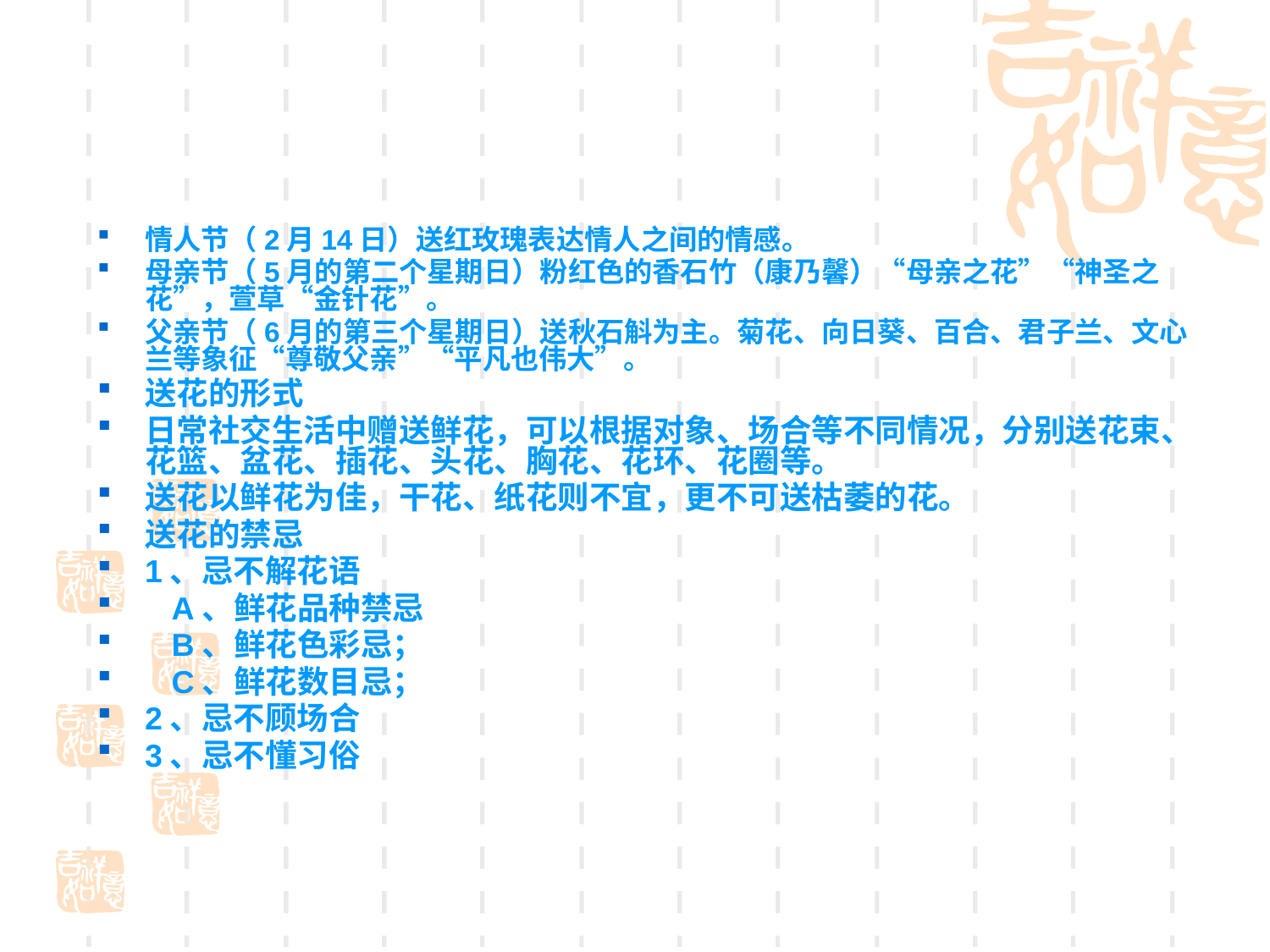

#
情人节（2月14日）送红玫瑰表达情人之间的情感。
母亲节（5月的第二个星期日）粉红色的香石竹（康乃馨）“母亲之花”“神圣之花”，萱草“金针花”。
父亲节（6月的第三个星期日）送秋石斛为主。菊花、向日葵、百合、君子兰、文心兰等象征“尊敬父亲”“平凡也伟大”。
送花的形式
日常社交生活中赠送鲜花，可以根据对象、场合等不同情况，分别送花束、花篮、盆花、插花、头花、胸花、花环、花圈等。
送花以鲜花为佳，干花、纸花则不宜，更不可送枯萎的花。
送花的禁忌
1、忌不解花语
   A、鲜花品种禁忌
   B、鲜花色彩忌；
   C、鲜花数目忌；
2、忌不顾场合
3、忌不懂习俗